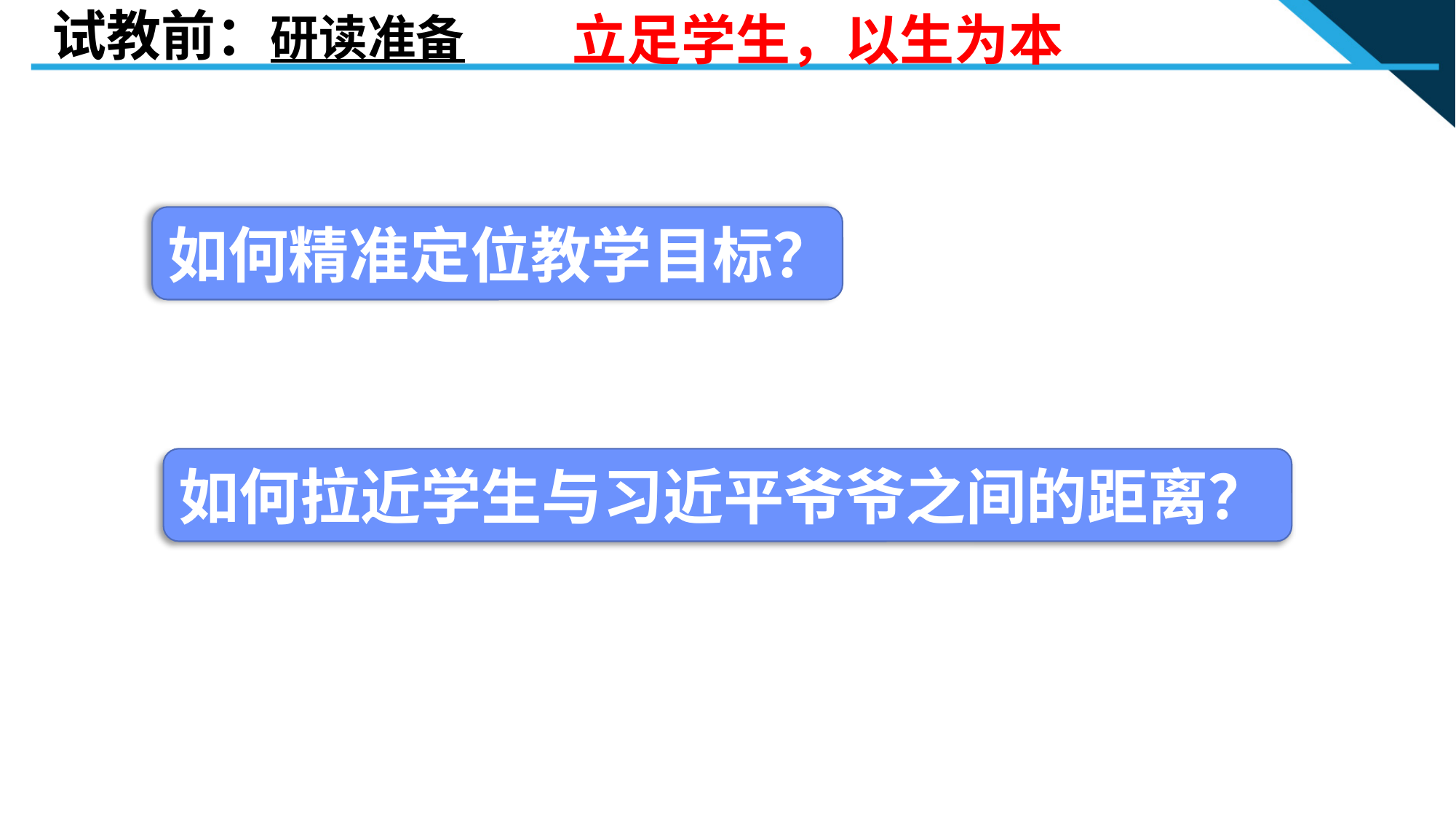

试教前：研读准备
立足学生，以生为本
如何精准定位教学目标？
如何拉近学生与习近平爷爷之间的距离？